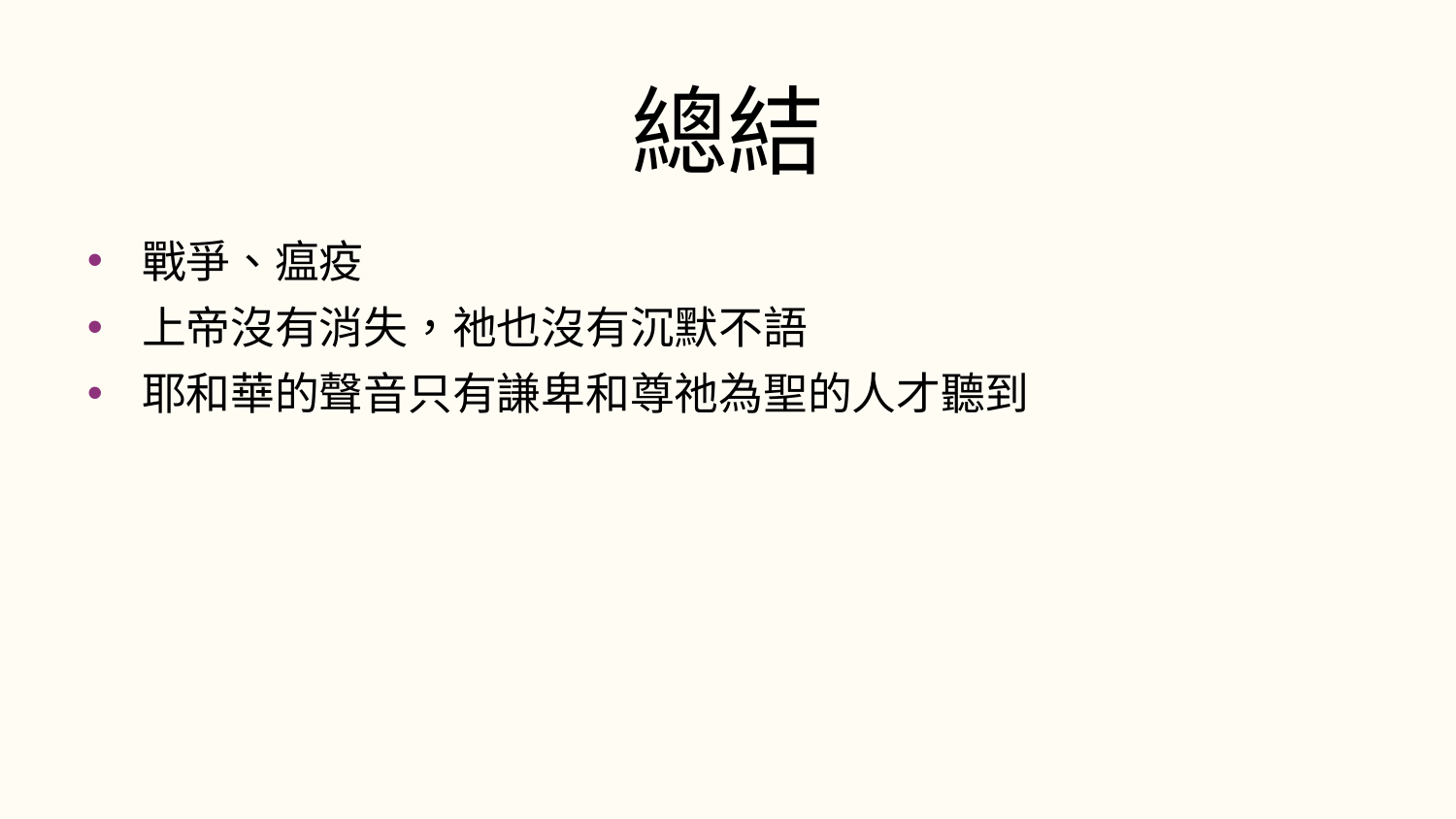

總結
戰爭、瘟疫
上帝沒有消失，祂也沒有沉默不語
耶和華的聲音只有謙卑和尊祂為聖的人才聽到